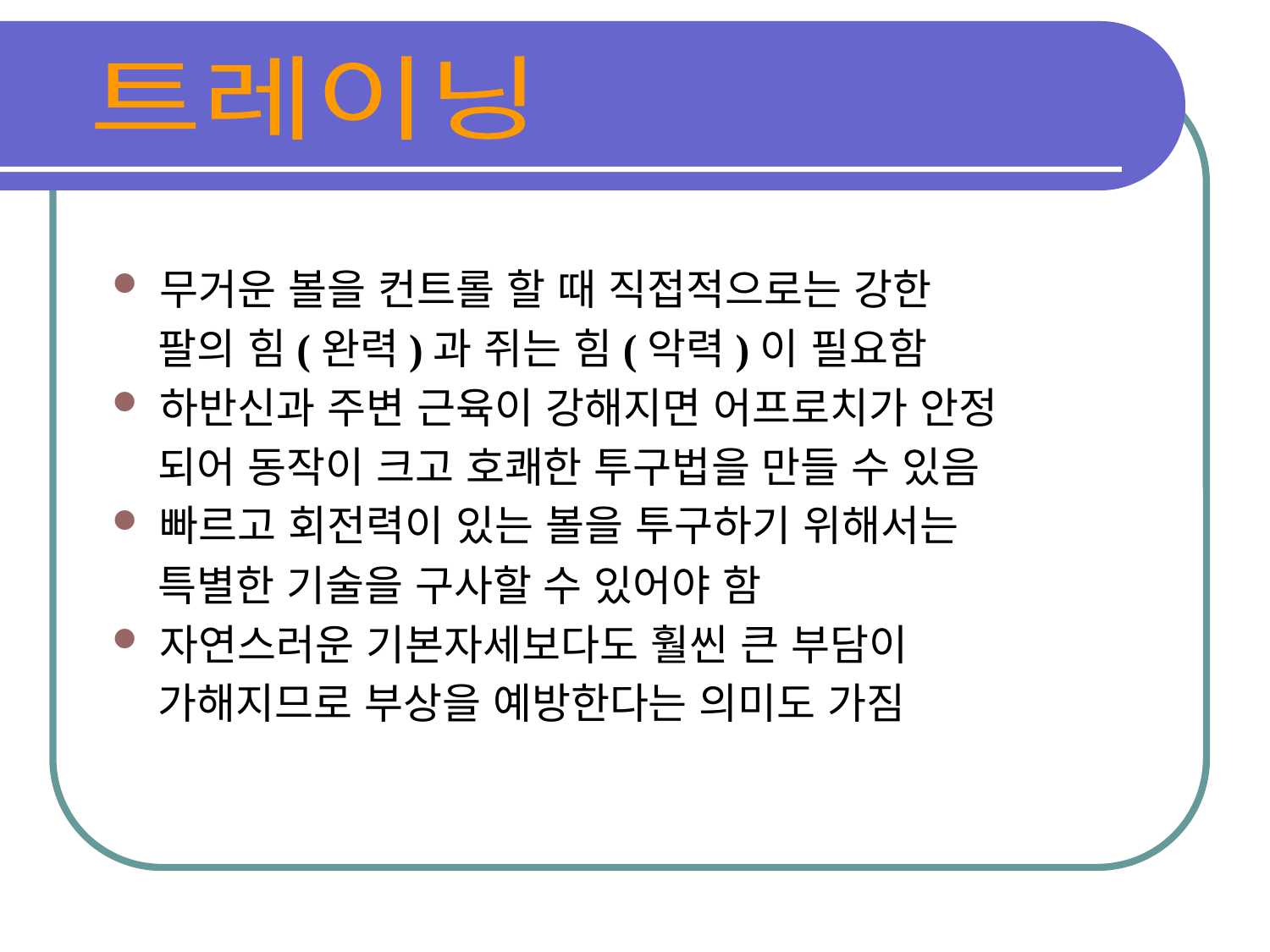

트레이닝
무거운 볼을 컨트롤 할 때 직접적으로는 강한
   팔의 힘(완력)과 쥐는 힘(악력)이 필요함
하반신과 주변 근육이 강해지면 어프로치가 안정
   되어 동작이 크고 호쾌한 투구법을 만들 수 있음
빠르고 회전력이 있는 볼을 투구하기 위해서는
   특별한 기술을 구사할 수 있어야 함
자연스러운 기본자세보다도 훨씬 큰 부담이
   가해지므로 부상을 예방한다는 의미도 가짐